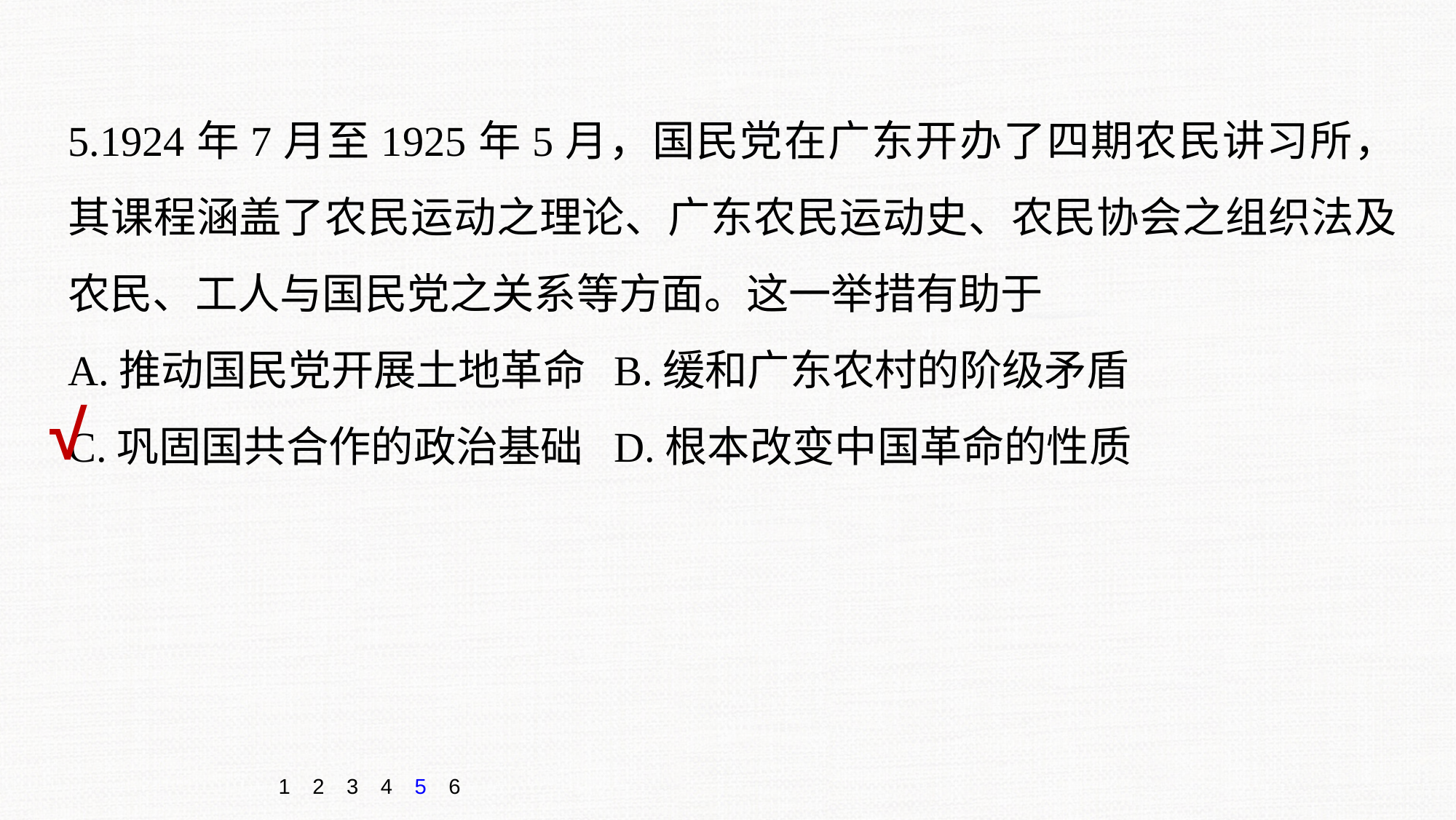

5.1924年7月至1925年5月，国民党在广东开办了四期农民讲习所，其课程涵盖了农民运动之理论、广东农民运动史、农民协会之组织法及农民、工人与国民党之关系等方面。这一举措有助于
A.推动国民党开展土地革命	B.缓和广东农村的阶级矛盾
C.巩固国共合作的政治基础	D.根本改变中国革命的性质
√
1
2
3
4
5
6